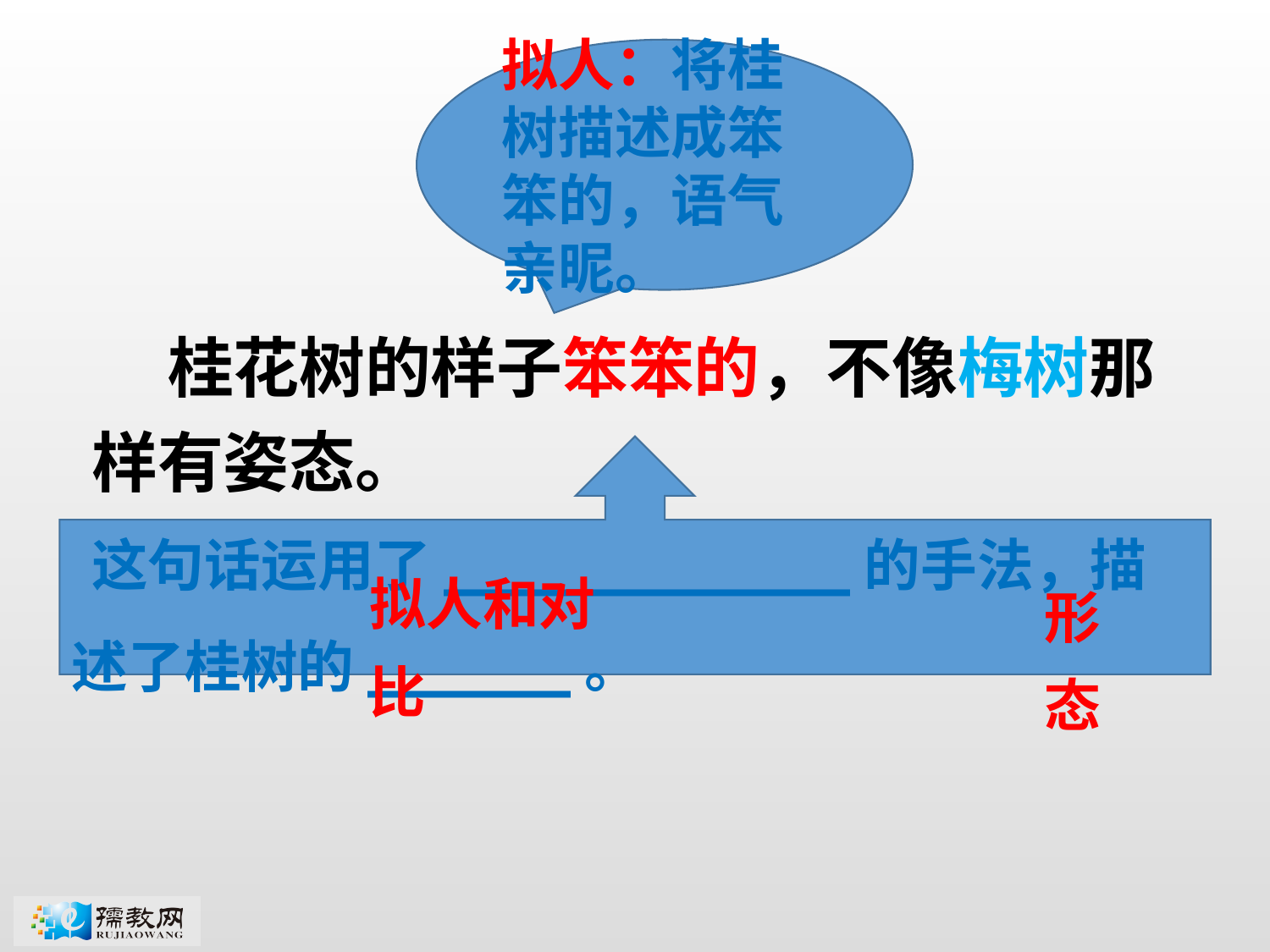

拟人：将桂树描述成笨笨的，语气亲昵。
    桂花树的样子笨笨的，不像梅树那样有姿态。
 这句话运用了____________的手法，描述了桂树的______。
拟人和对比
形态